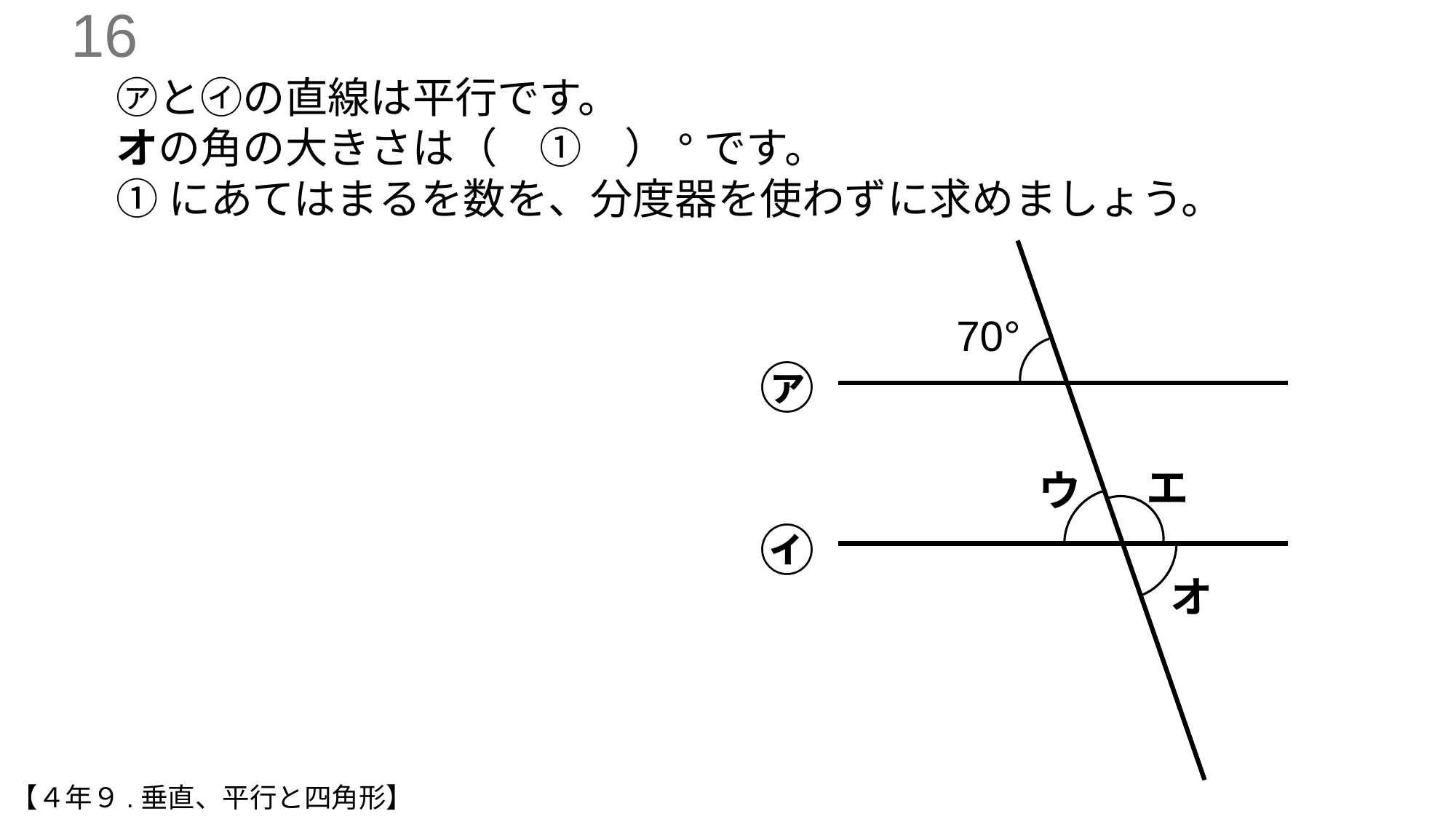

16
㋐と㋑の直線は平行です。
オの角の大きさは（　①　）°です。
①にあてはまるを数を、分度器を使わずに求めましょう。
70°

㋐
エ
ウ

㋑
オ
【４年９.垂直、平行と四角形】